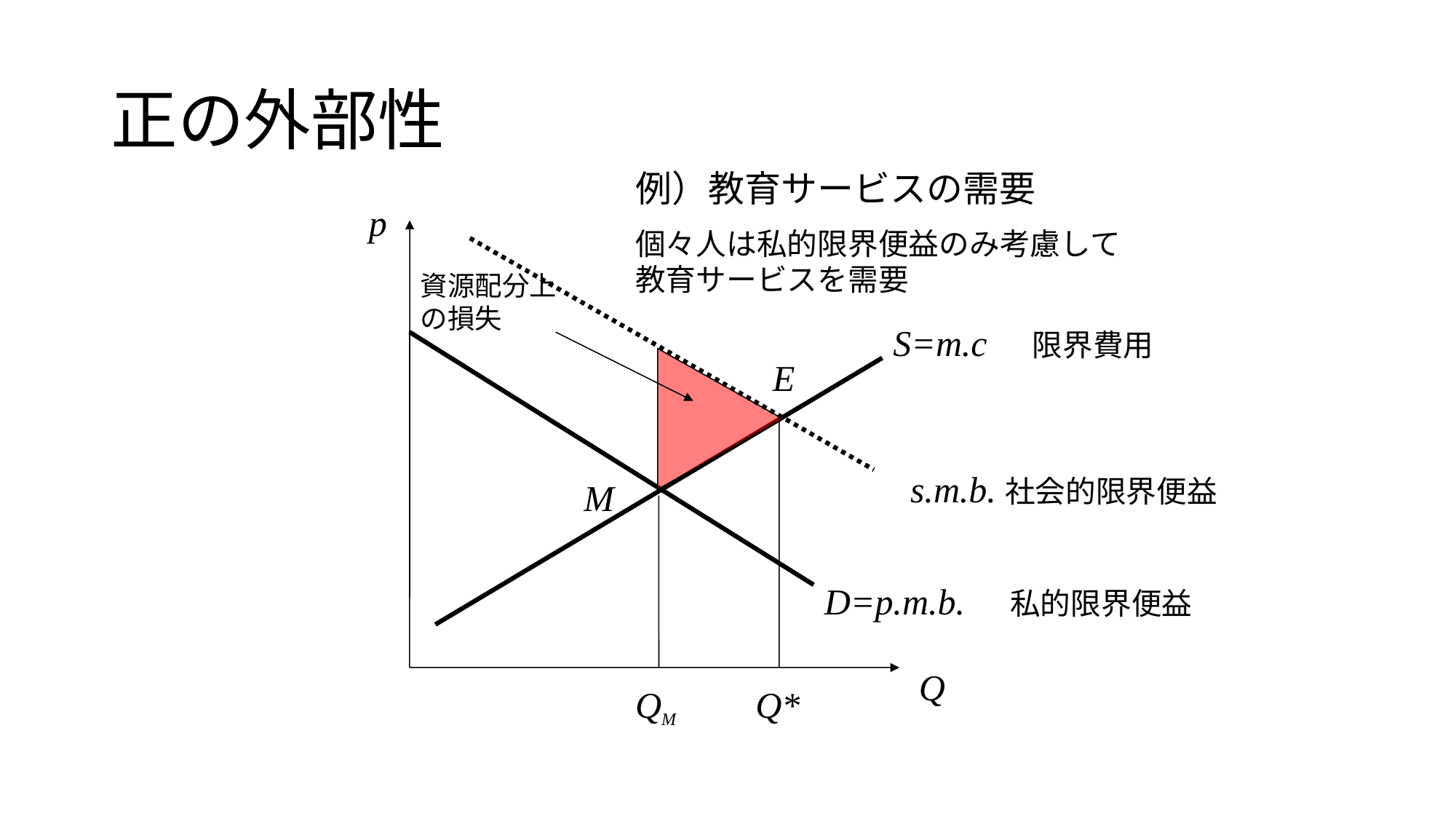

# 正の外部性
例）教育サービスの需要
個々人は私的限界便益のみ考慮して教育サービスを需要
p

資源配分上の損失
S=m.c　限界費用

E

s.m.b.社会的限界便益
M

D=p.m.b.　私的限界便益
Q

QM
Q*